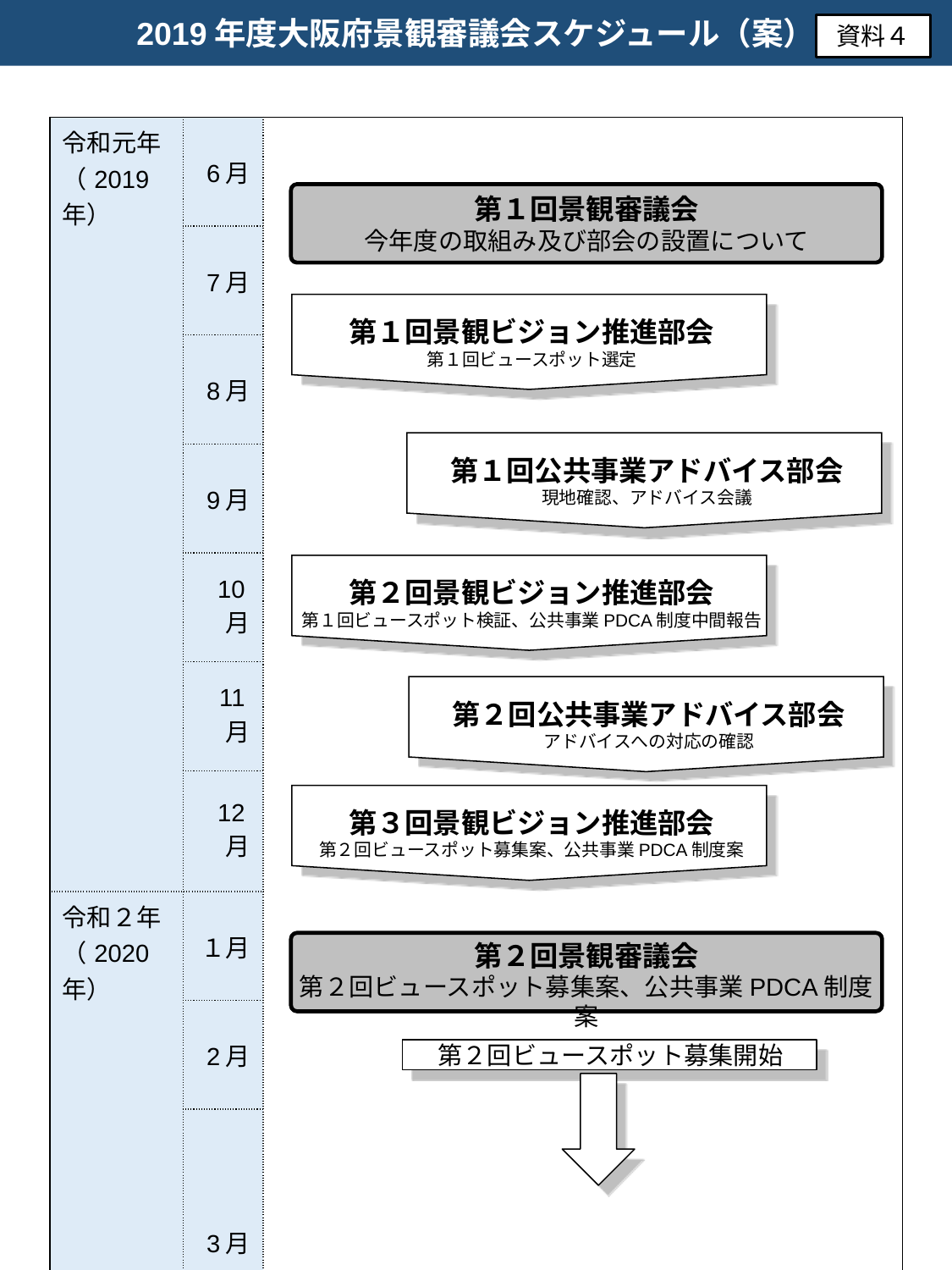

2019年度大阪府景観審議会スケジュール（案）
資料４
第１回景観ビジョン推進部会
第１回ビュースポット選定
| 令和元年 （2019年） | 6月 |  |
| --- | --- | --- |
|  | 7月 |  |
|  | 8月 |  |
|  | 9月 |  |
|  | 10月 |  |
|  | 11月 |  |
|  | 12月 |  |
| 令和２年 （2020年） | １月 |  |
|  | 2月 |  |
|  | 3月 |  |
第１回景観審議会
今年度の取組み及び部会の設置について
第１回公共事業アドバイス部会
現地確認、アドバイス会議
第２回景観ビジョン推進部会
第１回ビュースポット検証、公共事業PDCA制度中間報告
第２回公共事業アドバイス部会
アドバイスへの対応の確認
第３回景観ビジョン推進部会
第２回ビュースポット募集案、公共事業PDCA制度案
第２回景観審議会
第２回ビュースポット募集案、公共事業PDCA制度案
第２回ビュースポット募集開始